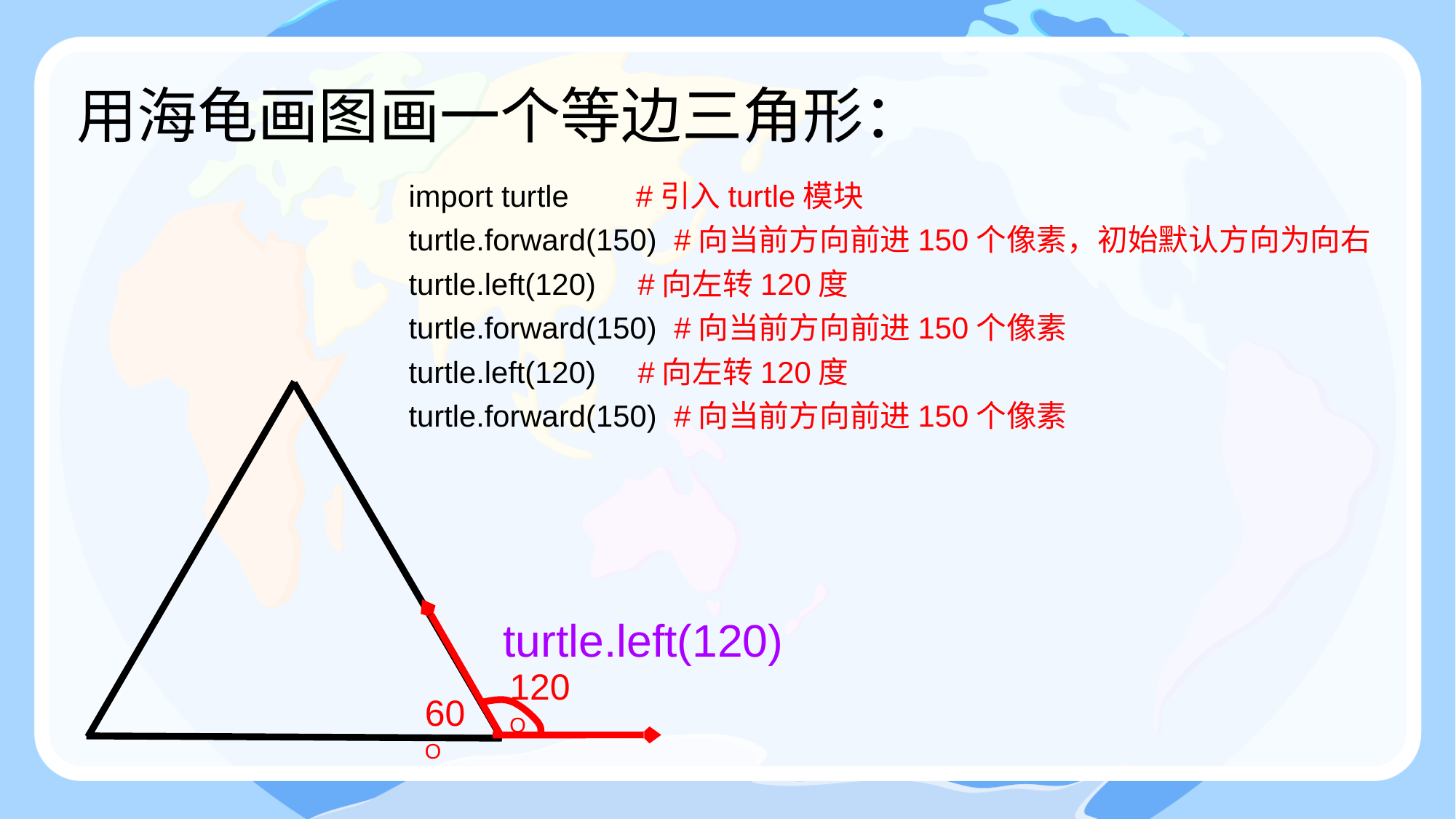

用海龟画图画一个等边三角形：
import turtle        #引入turtle模块
turtle.forward(150)  #向当前方向前进150个像素，初始默认方向为向右
turtle.left(120)     #向左转120度
turtle.forward(150)  #向当前方向前进150个像素
turtle.left(120)     #向左转120度
turtle.forward(150)  #向当前方向前进150个像素

turtle.left(120)

120O
60O